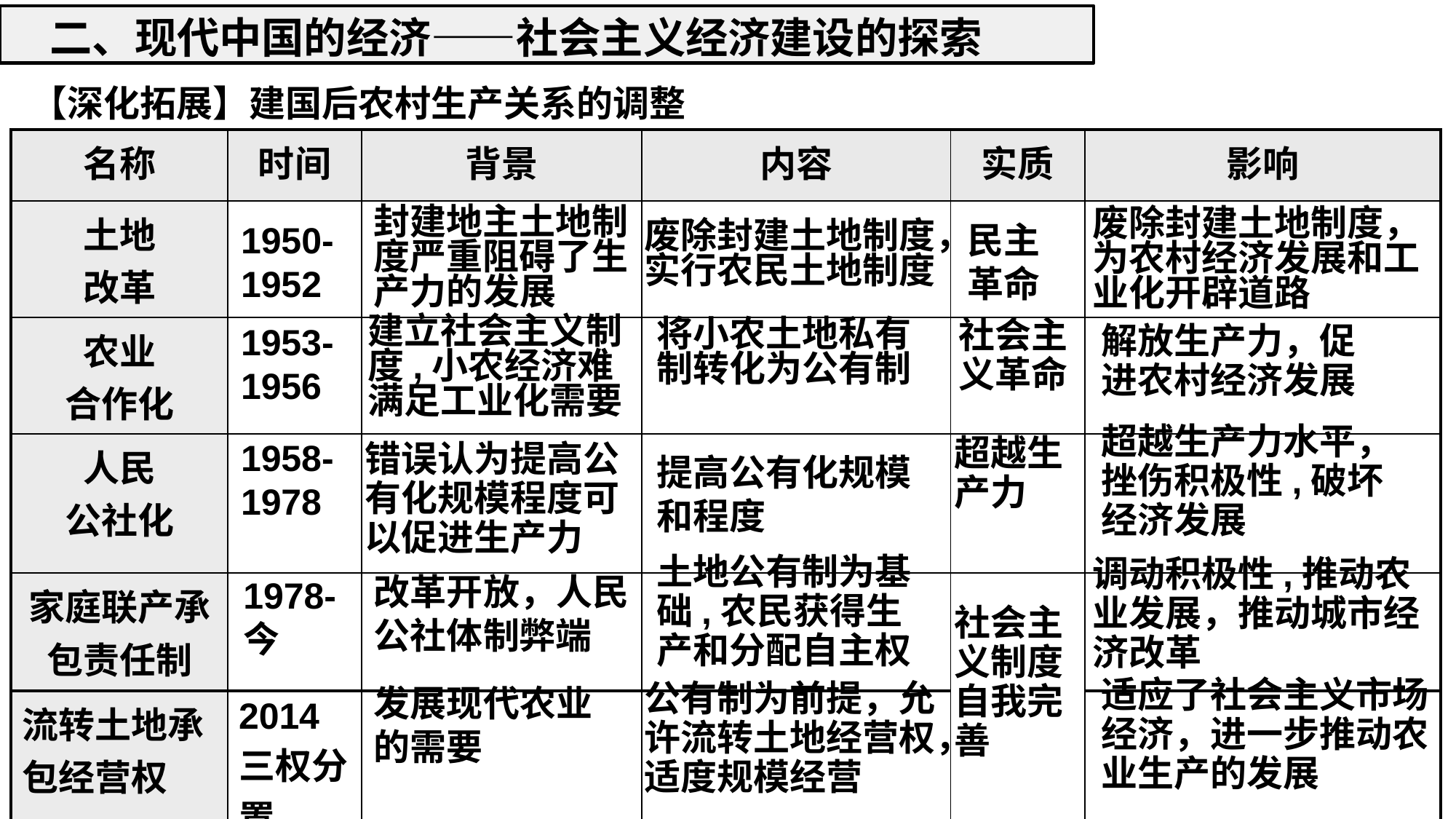

二、现代中国的经济——社会主义经济建设的探索
【深化拓展】建国后农村生产关系的调整
| 名称 | 时间 | 背景 | 内容 | 实质 | 影响 |
| --- | --- | --- | --- | --- | --- |
| 土地 改革 |  |  |  |  |  |
| 农业 合作化 |  |  |  |  |  |
| 人民 公社化 |  |  |  |  |  |
| 家庭联产承包责任制 |  |  |  |  |  |
| 流转土地承包经营权 | 2014三权分置 |  |  |  |  |
封建地主土地制度严重阻碍了生产力的发展
废除封建土地制度，为农村经济发展和工业化开辟道路
1950-1952
民主革命
废除封建土地制度，实行农民土地制度
建立社会主义制度,小农经济难满足工业化需要
社会主义革命
将小农土地私有制转化为公有制
1953-1956
解放生产力，促进农村经济发展
超越生产力水平，挫伤积极性,破坏经济发展
超越生产力
1958-1978
错误认为提高公有化规模程度可以促进生产力
提高公有化规模和程度
土地公有制为基础,农民获得生产和分配自主权
调动积极性,推动农业发展，推动城市经济改革
改革开放，人民公社体制弊端
1978-
今
社会主义制度自我完善
适应了社会主义市场经济，进一步推动农业生产的发展
发展现代农业的需要
公有制为前提，允许流转土地经营权，适度规模经营